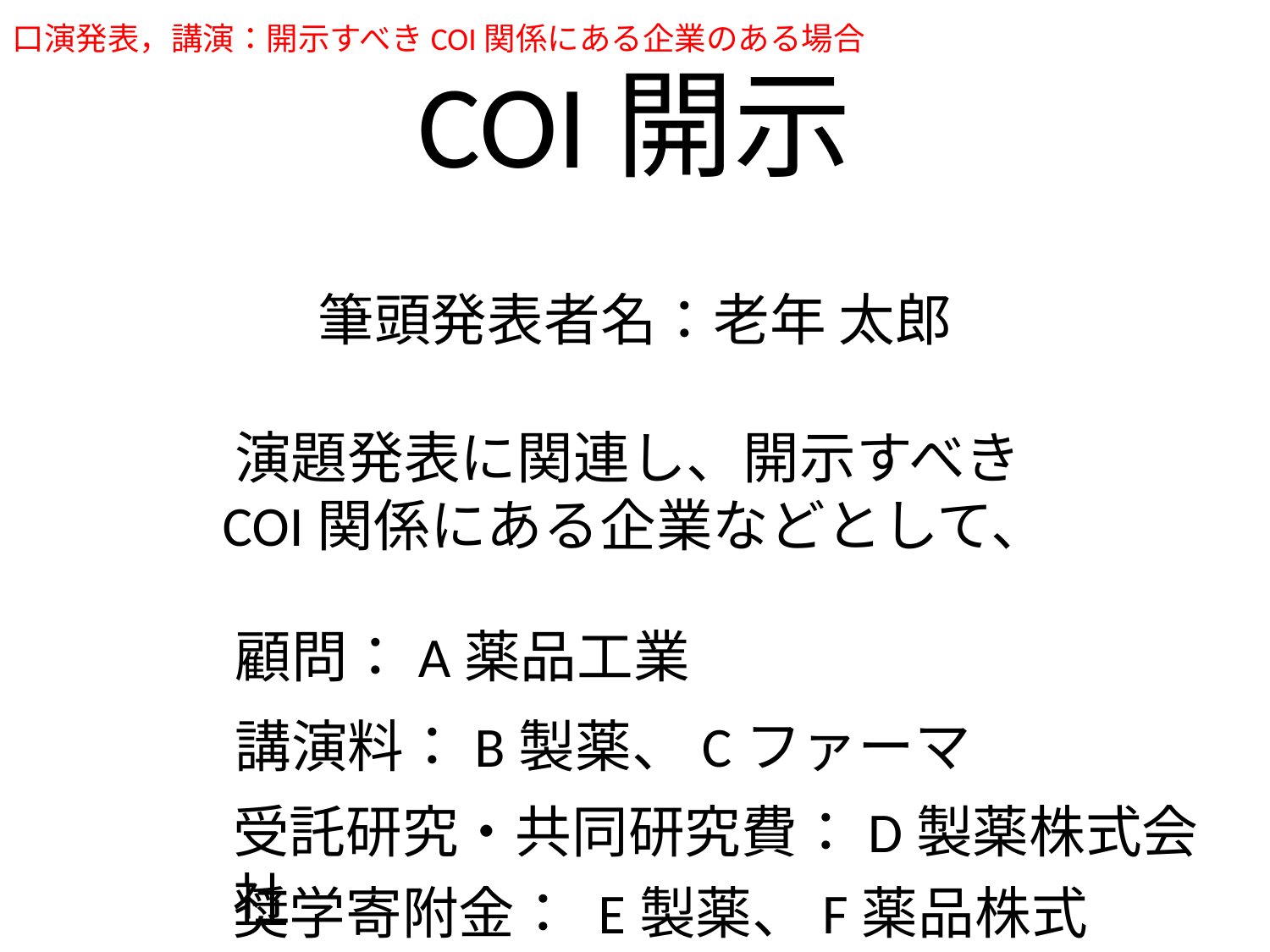

口演発表，講演：開示すべきCOI関係にある企業のある場合
# COI開示 筆頭発表者名：老年 太郎
演題発表に関連し、開示すべきCOI関係にある企業などとして、
顧問：A薬品工業
講演料：B製薬、Cファーマ
受託研究・共同研究費：D製薬株式会社
奨学寄附金： E製薬、F薬品株式会社